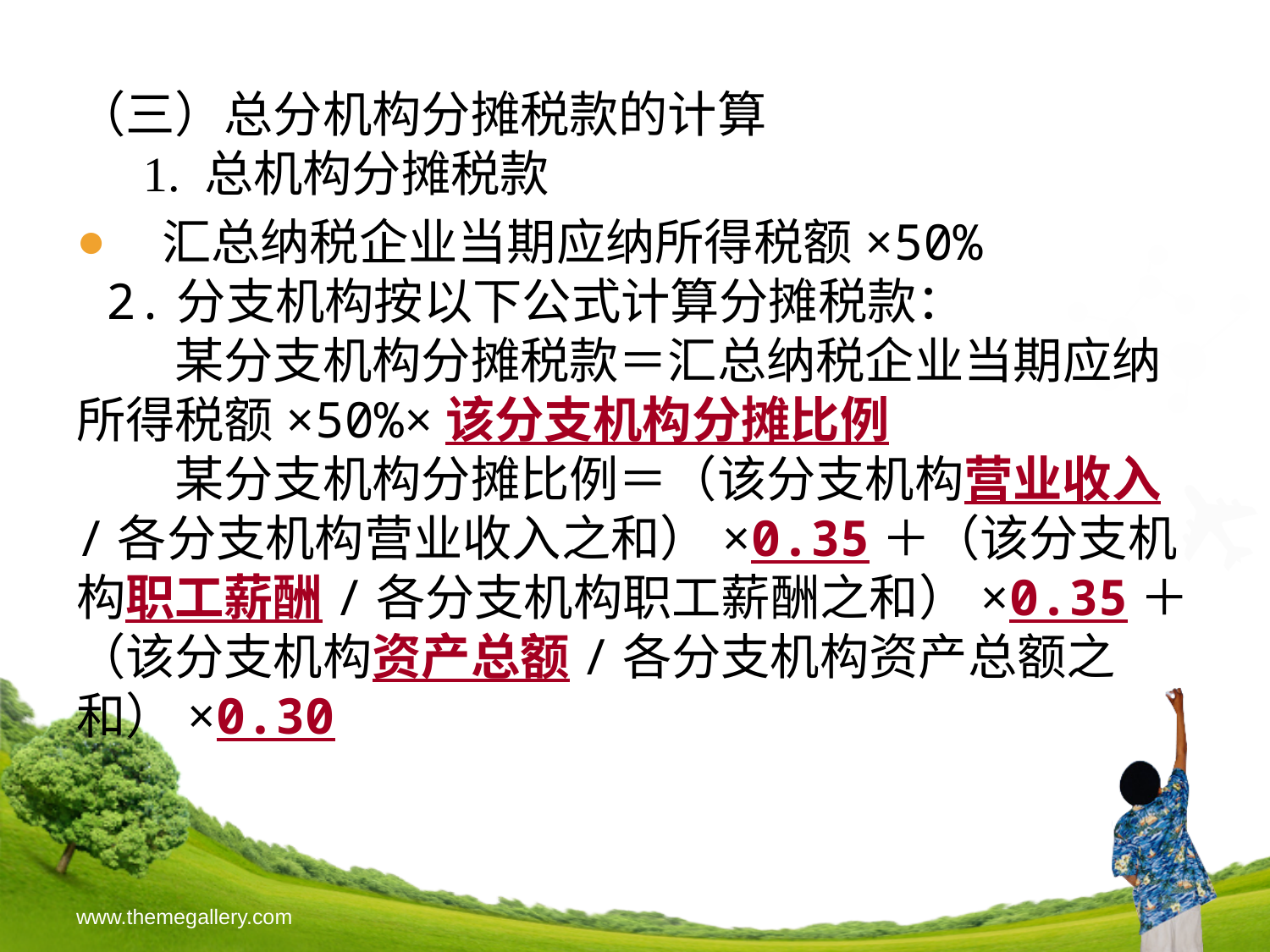

（三）总分机构分摊税款的计算
     1. 总机构分摊税款
    汇总纳税企业当期应纳所得税额×50%
 2.分支机构按以下公式计算分摊税款：
　　某分支机构分摊税款＝汇总纳税企业当期应纳所得税额×50%×该分支机构分摊比例
　　某分支机构分摊比例＝（该分支机构营业收入/各分支机构营业收入之和）×0.35＋（该分支机构职工薪酬/各分支机构职工薪酬之和）×0.35＋（该分支机构资产总额/各分支机构资产总额之和）×0.30

www.themegallery.com